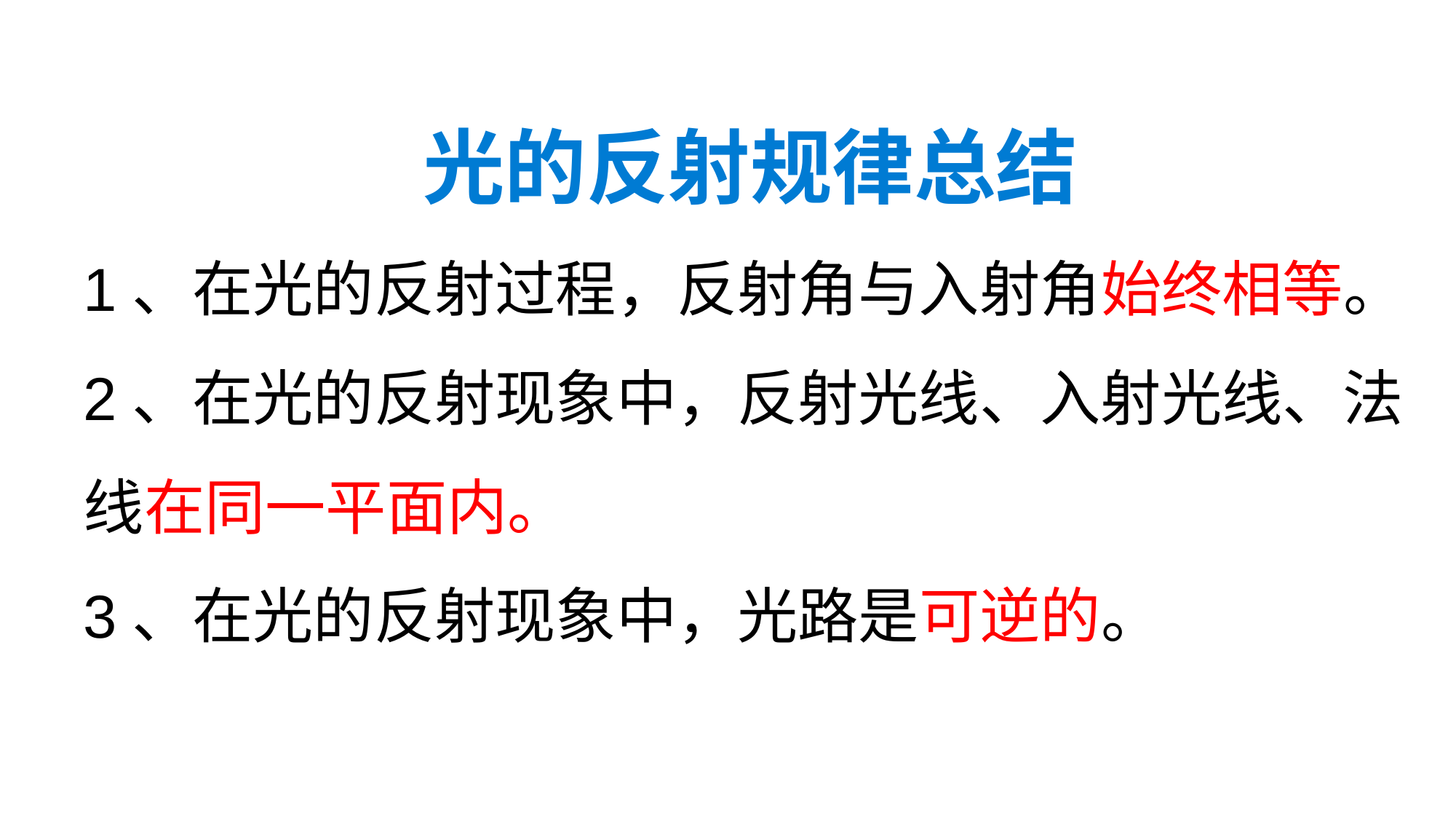

光的反射规律总结
1、在光的反射过程，反射角与入射角始终相等。
2、在光的反射现象中，反射光线、入射光线、法线在同一平面内。
3、在光的反射现象中，光路是可逆的。